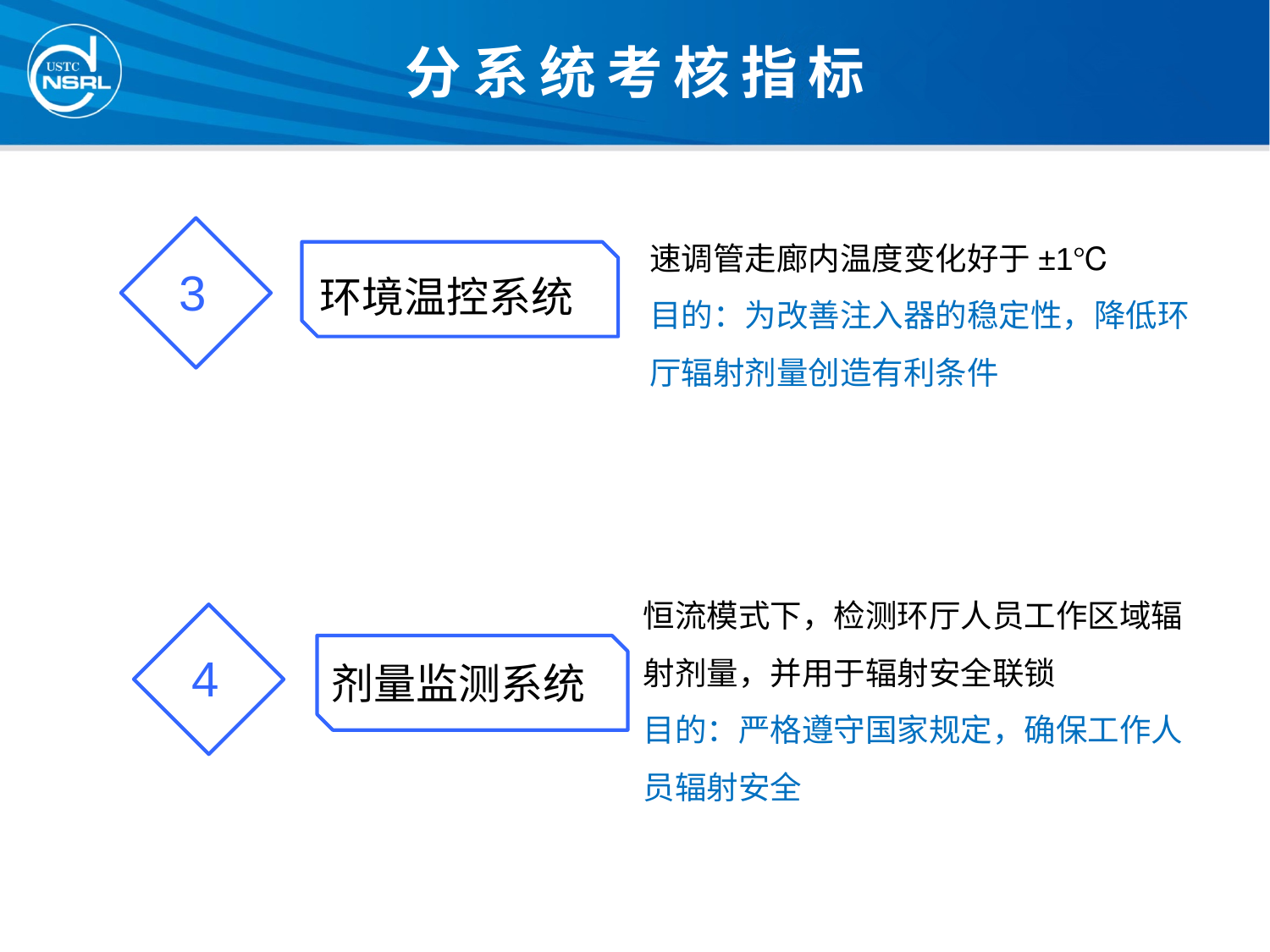

# 分系统考核指标
速调管走廊内温度变化好于±1℃
目的：为改善注入器的稳定性，降低环厅辐射剂量创造有利条件

3
环境温控系统
恒流模式下，检测环厅人员工作区域辐射剂量，并用于辐射安全联锁
目的：严格遵守国家规定，确保工作人员辐射安全

4
剂量监测系统